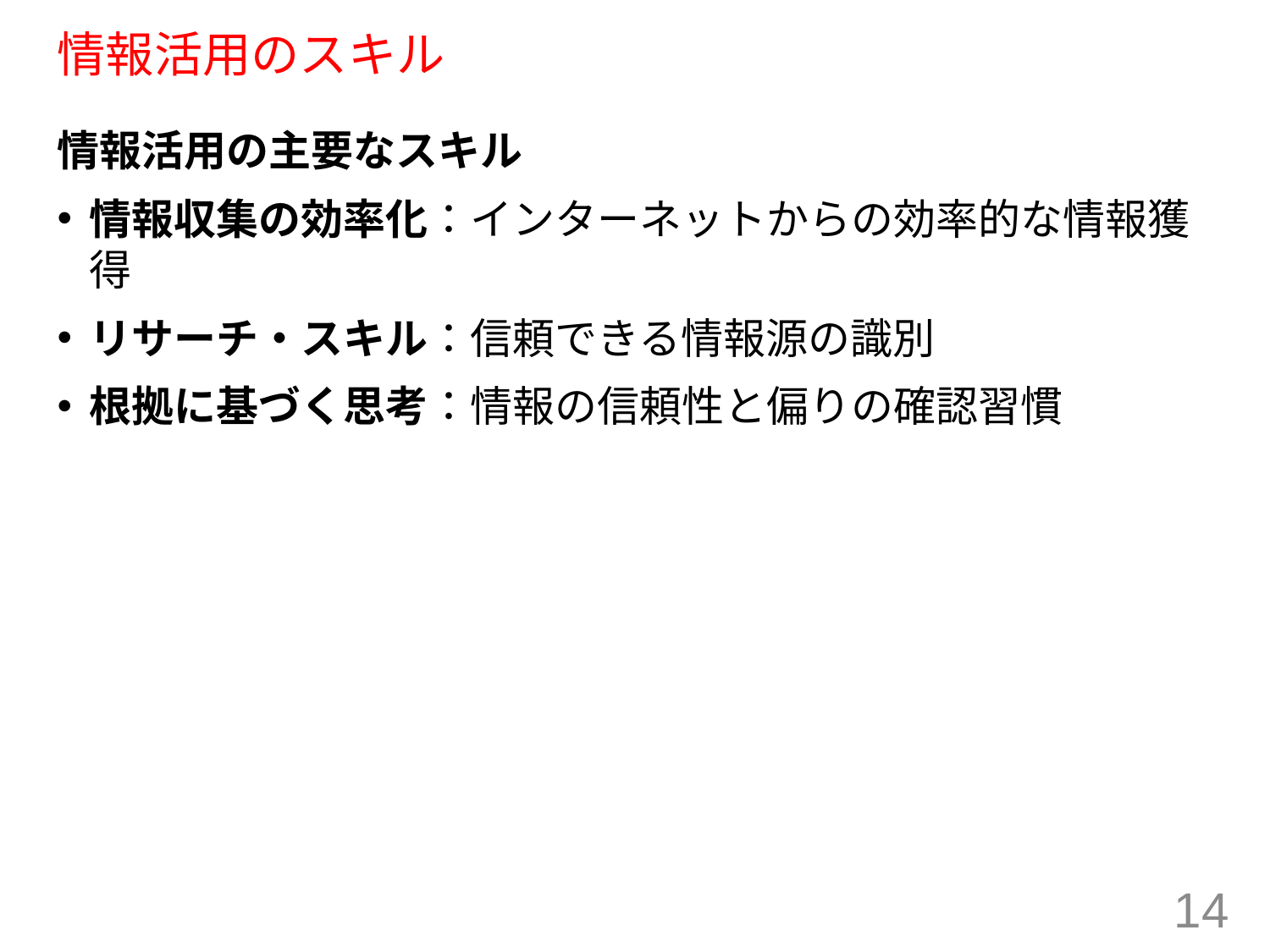

# 情報活用のスキル
情報活用の主要なスキル
情報収集の効率化：インターネットからの効率的な情報獲得
リサーチ・スキル：信頼できる情報源の識別
根拠に基づく思考：情報の信頼性と偏りの確認習慣
14